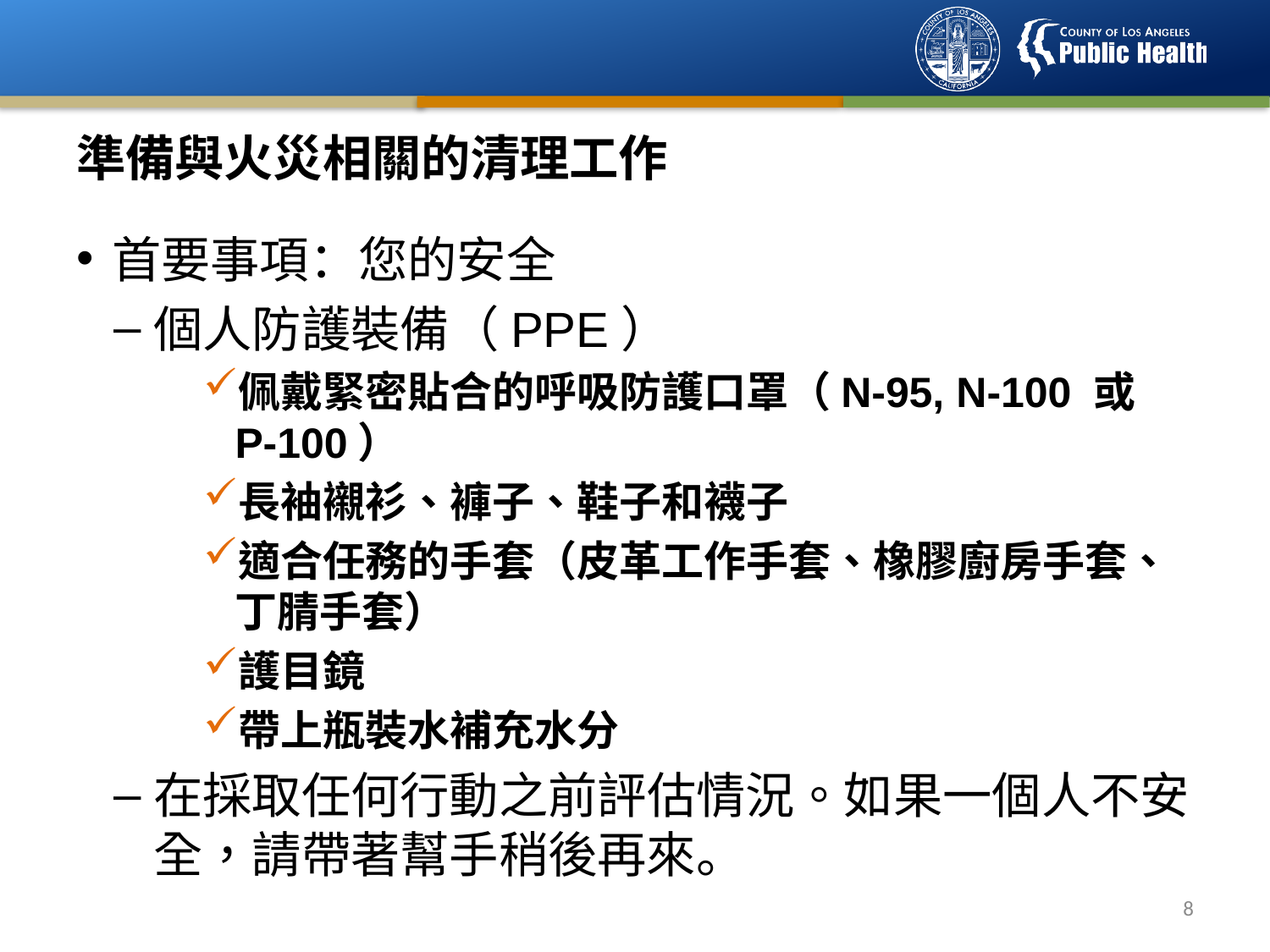

# 準備與火災相關的清理工作
首要事項：您的安全
個人防護裝備（PPE）
佩戴緊密貼合的呼吸防護口罩（N-95, N-100 或 P-100）
長袖襯衫、褲子、鞋子和襪子
適合任務的手套（皮革工作手套、橡膠廚房手套、丁腈手套）
護目鏡
帶上瓶裝水補充水分
在採取任何行動之前評估情況。如果一個人不安全，請帶著幫手稍後再來。
8